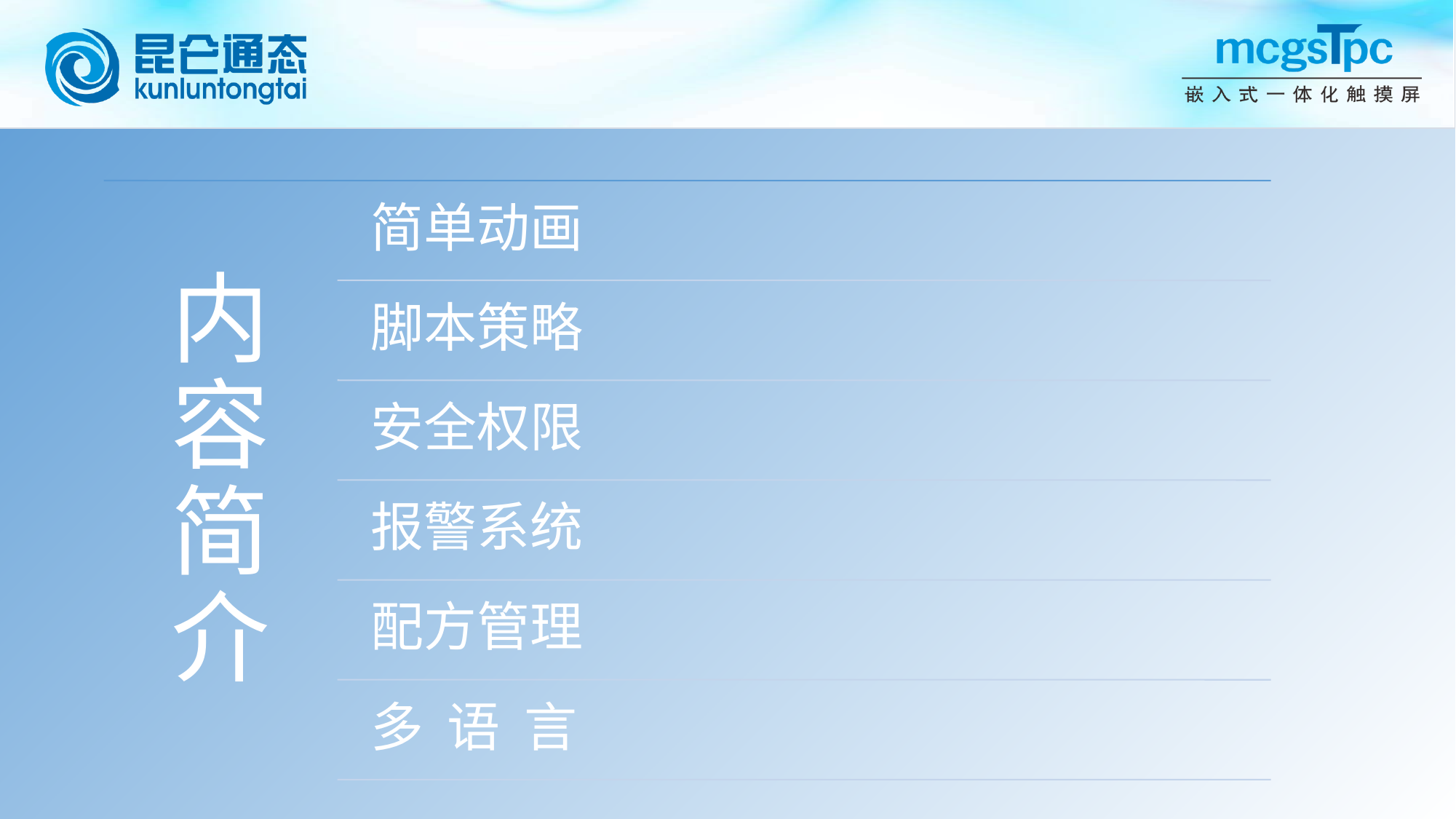

内容简介
简单动画
脚本策略
安全权限
报警系统
配方管理
多  语  言